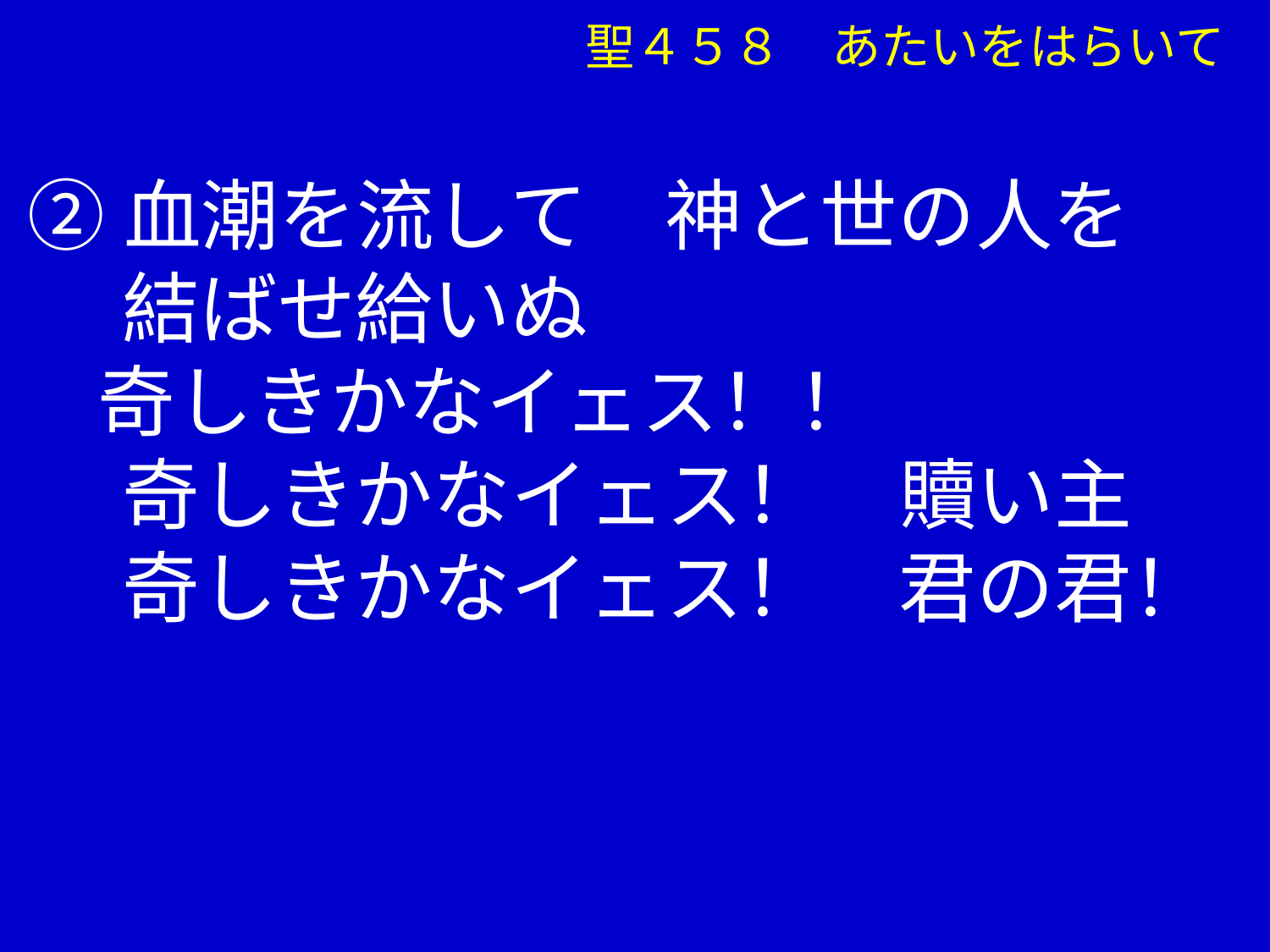

聖４５８　あたいをはらいて
②血潮を流して　神と世の人を
　 結ばせ給いぬ
   奇しきかなイェス！！
　 奇しきかなイェス！　贖い主
　 奇しきかなイェス！　君の君！